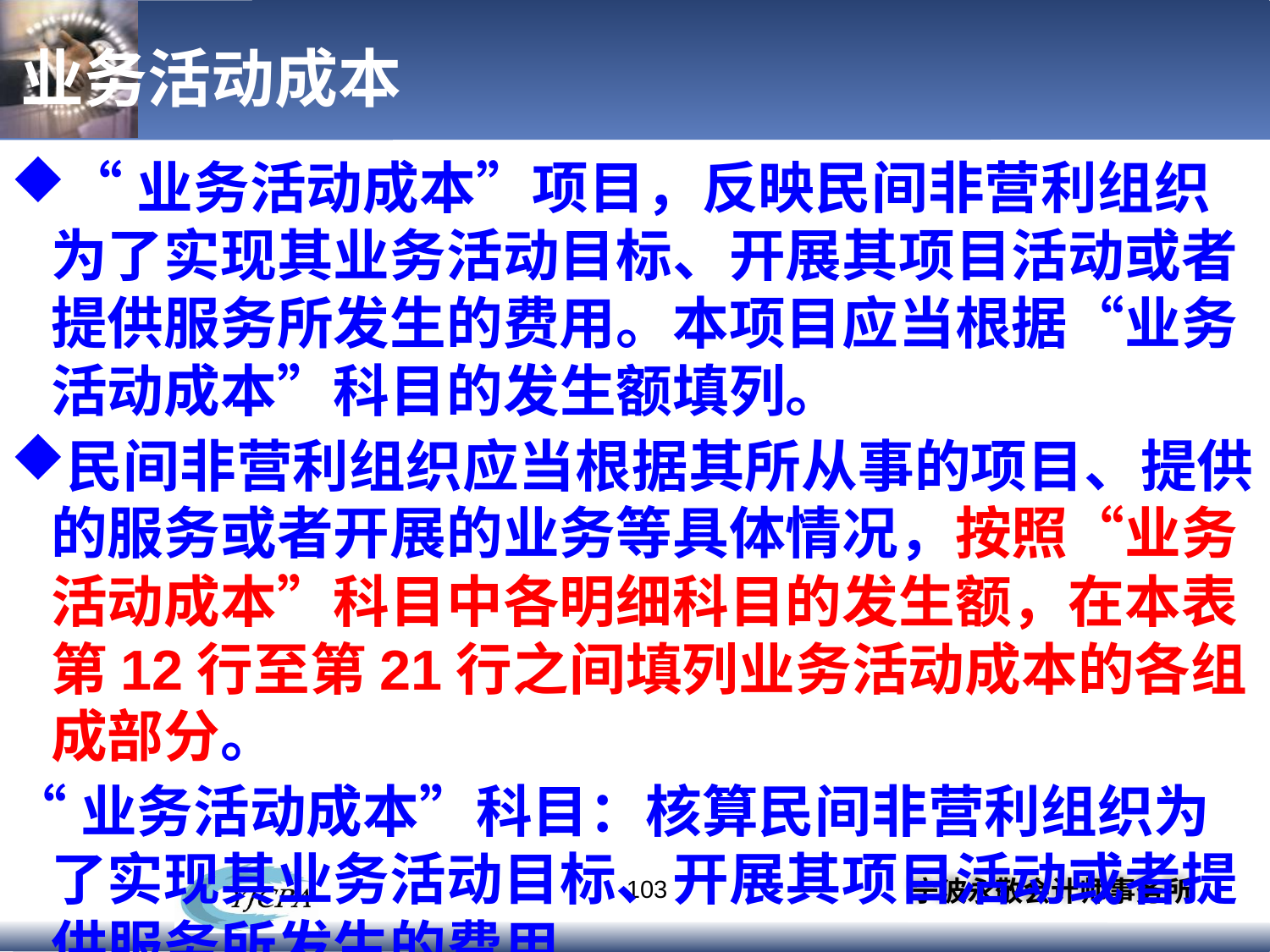

# 业务活动成本
“业务活动成本”项目，反映民间非营利组织为了实现其业务活动目标、开展其项目活动或者提供服务所发生的费用。本项目应当根据“业务活动成本”科目的发生额填列。
民间非营利组织应当根据其所从事的项目、提供的服务或者开展的业务等具体情况，按照“业务活动成本”科目中各明细科目的发生额，在本表第12行至第21行之间填列业务活动成本的各组成部分。
“业务活动成本”科目：核算民间非营利组织为了实现其业务活动目标、开展其项目活动或者提供服务所发生的费用。
如果民间非营利组织从事的项目、提供的服务或者开展的业务比较单一，可以将相关费用全部归集在“业务活动成本”项目下进行核算和列报；如果民间非营利组织从事的项目、提供的服务或者开展的业务种类较多，民间非营利组织应当在“业务活动成本”项目下分别项目、服务或者业务大类进行核算和列报。